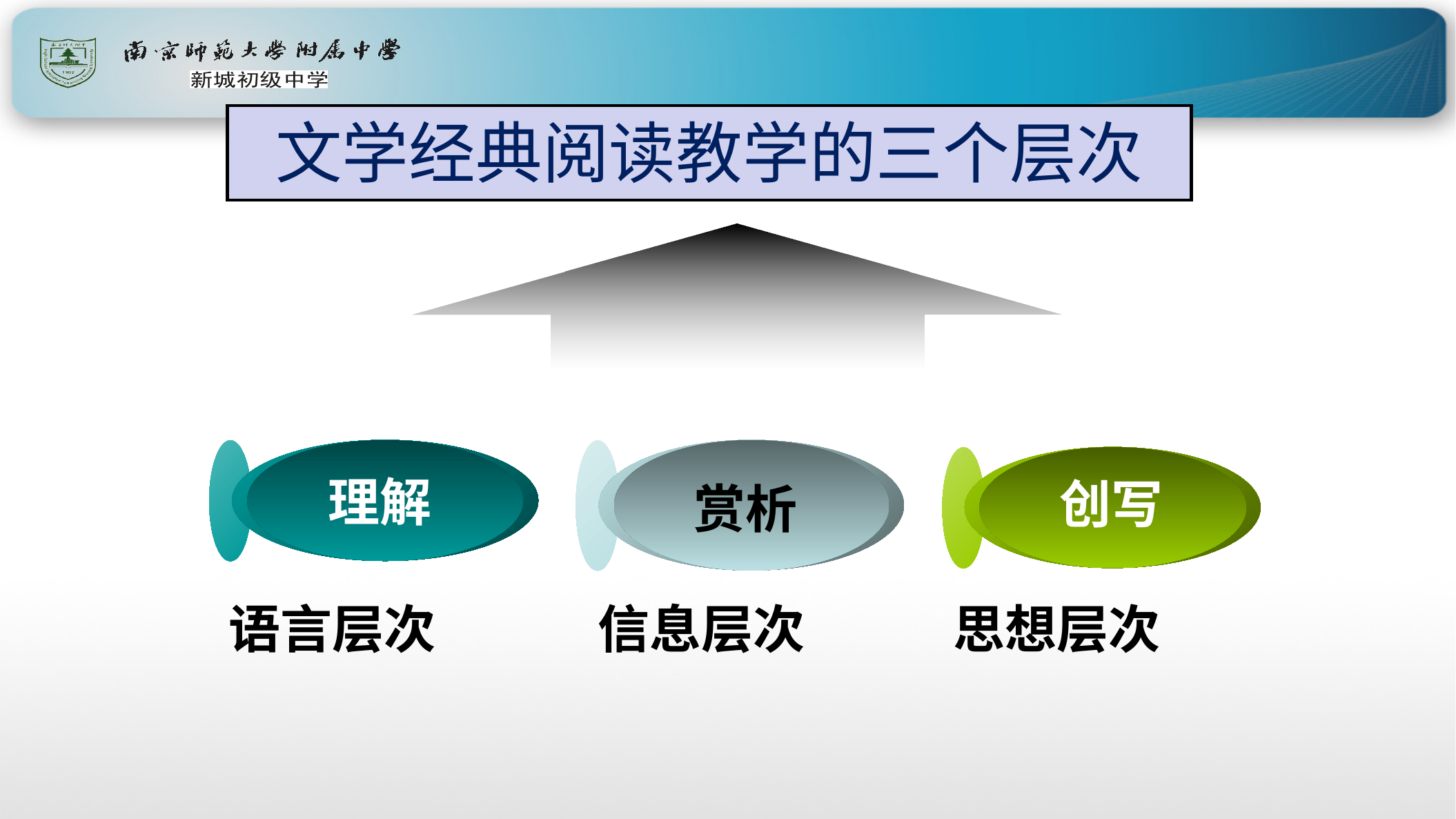

# 文学经典阅读教学的三个层次

    理解
创写
赏析
语言层次  	     信息层次 		思想层次